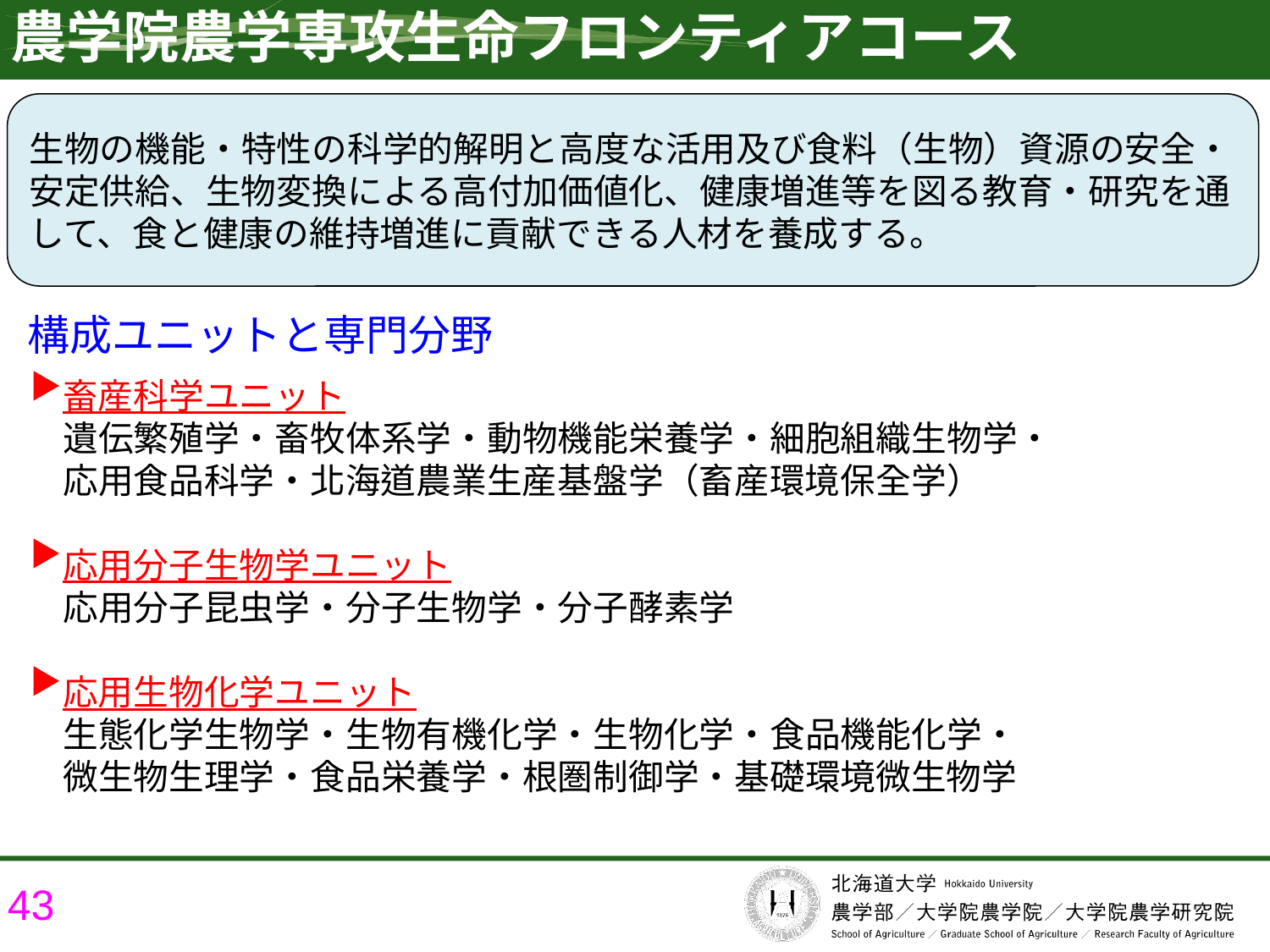

農学院農学専攻生命フロンティアコース
生物の機能・特性の科学的解明と高度な活用及び食料（生物）資源の安全・安定供給、生物変換による高付加価値化、健康増進等を図る教育・研究を通して、食と健康の維持増進に貢献できる人材を養成する。
構成ユニットと専門分野
　畜産科学ユニット
　遺伝繁殖学・畜牧体系学・動物機能栄養学・細胞組織生物学・
　応用食品科学・北海道農業生産基盤学（畜産環境保全学）

　応用分子生物学ユニット
　応用分子昆虫学・分子生物学・分子酵素学

　応用生物化学ユニット
　生態化学生物学・生物有機化学・生物化学・食品機能化学・
　微生物生理学・食品栄養学・根圏制御学・基礎環境微生物学

43